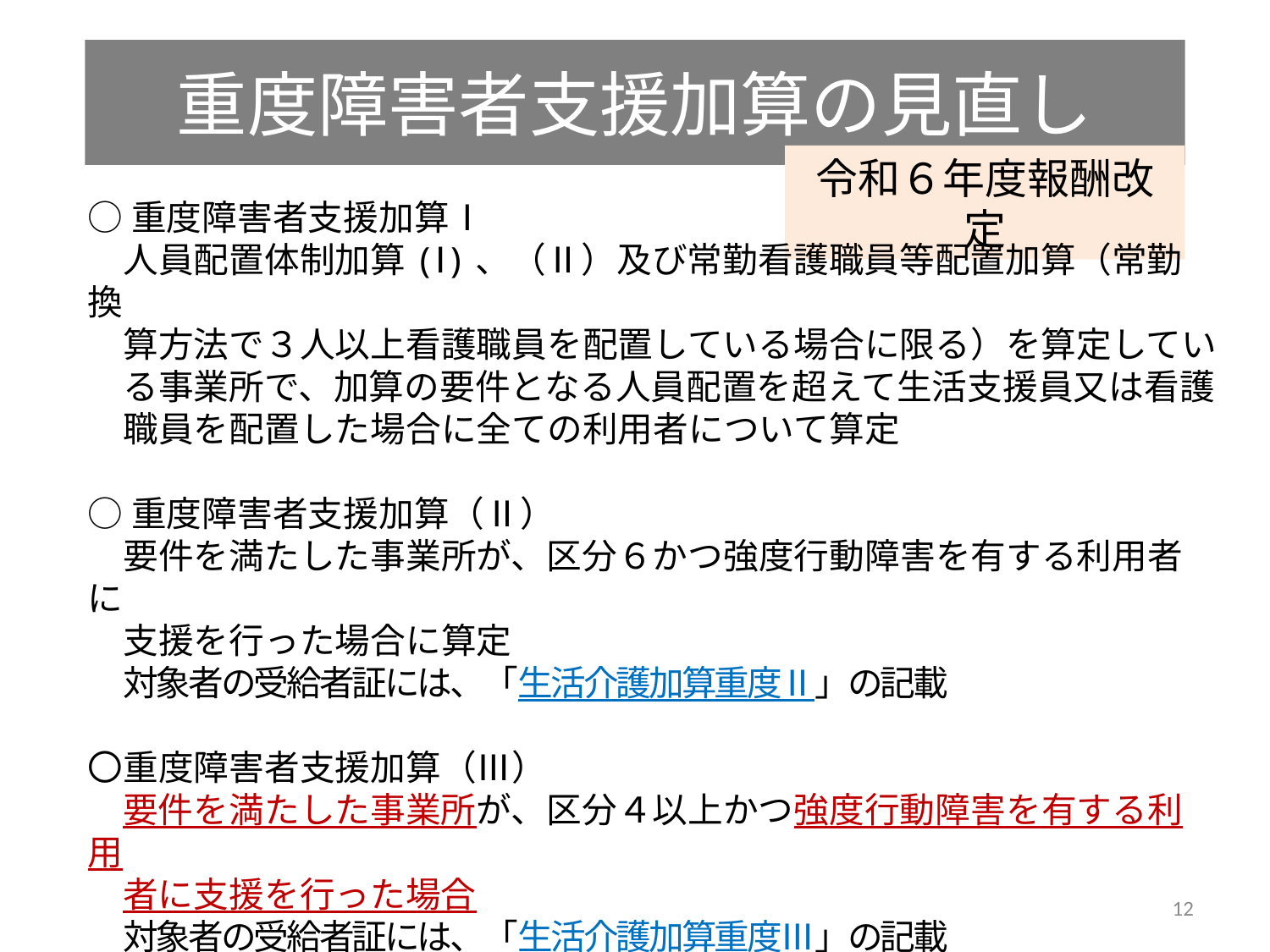

# 重度障害者支援加算の見直し
令和６年度報酬改定
○重度障害者支援加算Ⅰ
　人員配置体制加算(Ⅰ)、（Ⅱ）及び常勤看護職員等配置加算（常勤換
　算方法で３人以上看護職員を配置している場合に限る）を算定してい
　る事業所で、加算の要件となる人員配置を超えて生活支援員又は看護
　職員を配置した場合に全ての利用者について算定
○重度障害者支援加算（Ⅱ）
　要件を満たした事業所が、区分６かつ強度行動障害を有する利用者に
　支援を行った場合に算定
　対象者の受給者証には、「生活介護加算重度Ⅱ」の記載

〇重度障害者支援加算（Ⅲ）
　要件を満たした事業所が、区分４以上かつ強度行動障害を有する利用
　者に支援を行った場合
　対象者の受給者証には、「生活介護加算重度Ⅲ」の記載

※重度障害者支援加算（Ⅰ）、（Ⅱ）、（Ⅲ）は同時に算定されない
12